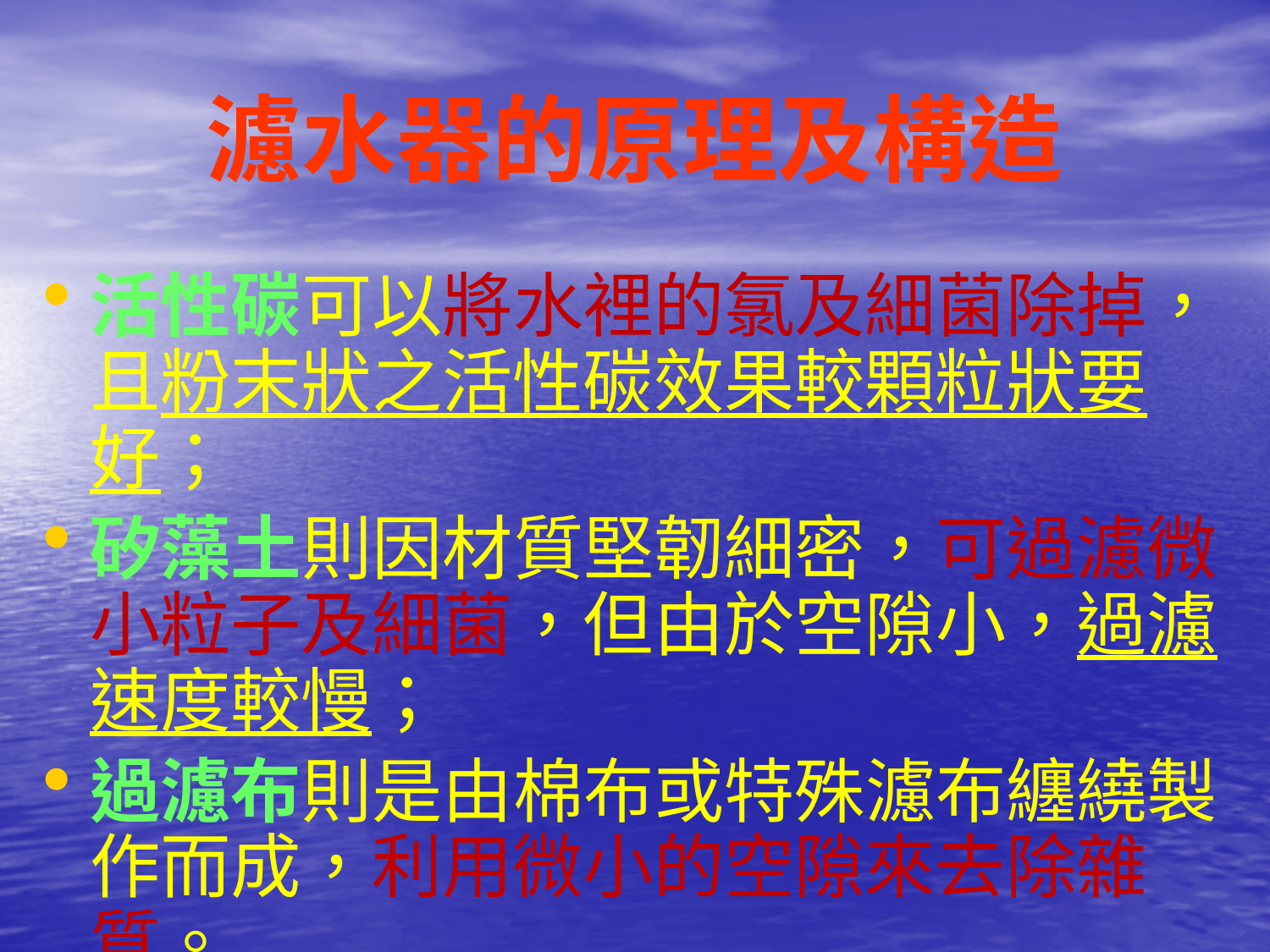

# 濾水器的原理及構造
活性碳可以將水裡的氯及細菌除掉，且粉末狀之活性碳效果較顆粒狀要好；
矽藻土則因材質堅韌細密，可過濾微小粒子及細菌，但由於空隙小，過濾速度較慢；
過濾布則是由棉布或特殊濾布纏繞製作而成，利用微小的空隙來去除雜質。